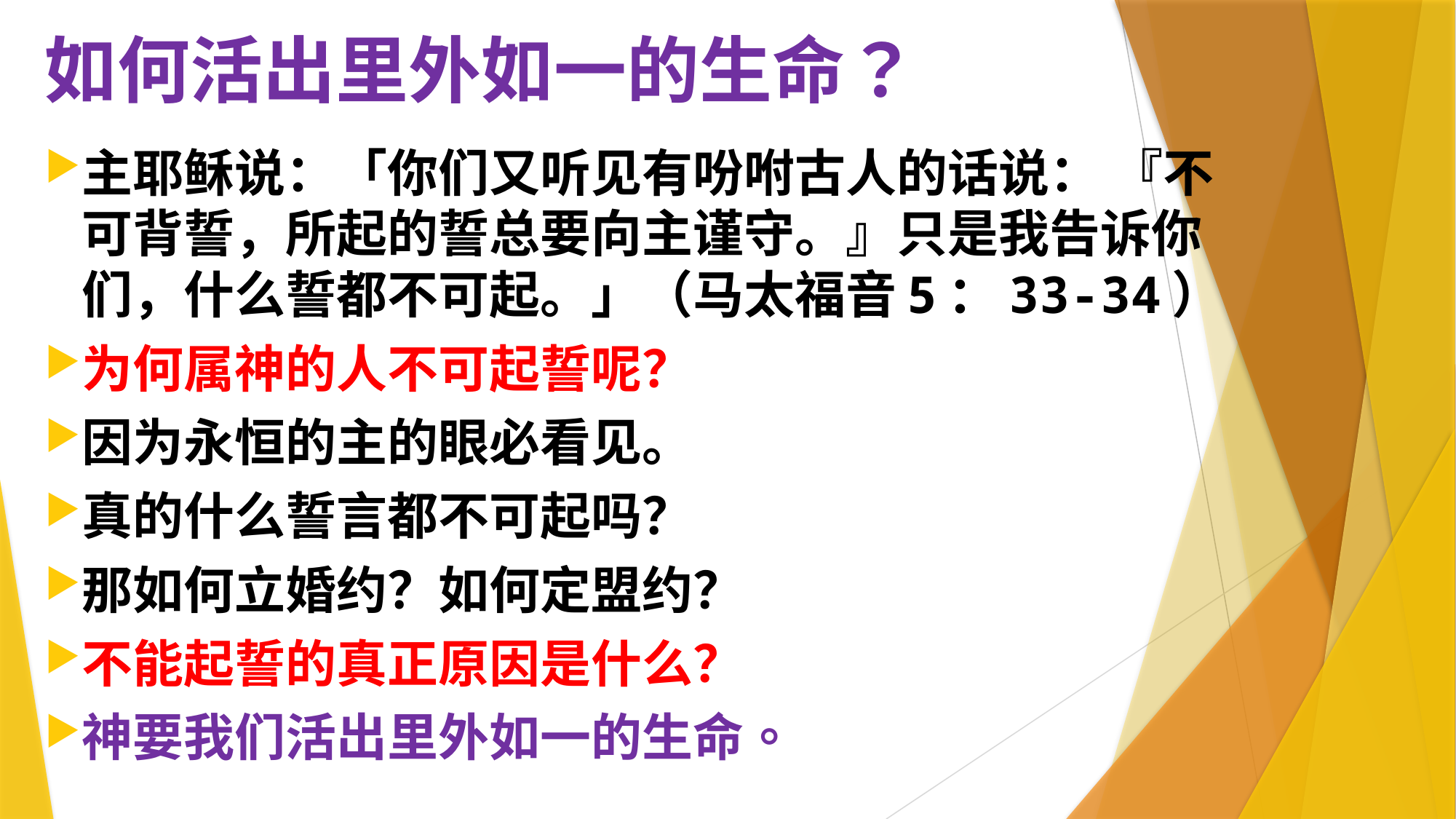

# 如何活出里外如一的生命？
主耶稣说：「你们又听见有吩咐古人的话说： 『不可背誓，所起的誓总要向主谨守。』只是我告诉你们，什么誓都不可起。」（马太福音5：33-34）
为何属神的人不可起誓呢？
因为永恒的主的眼必看见。
真的什么誓言都不可起吗？
那如何立婚约？如何定盟约？
不能起誓的真正原因是什么？
神要我们活出里外如一的生命。